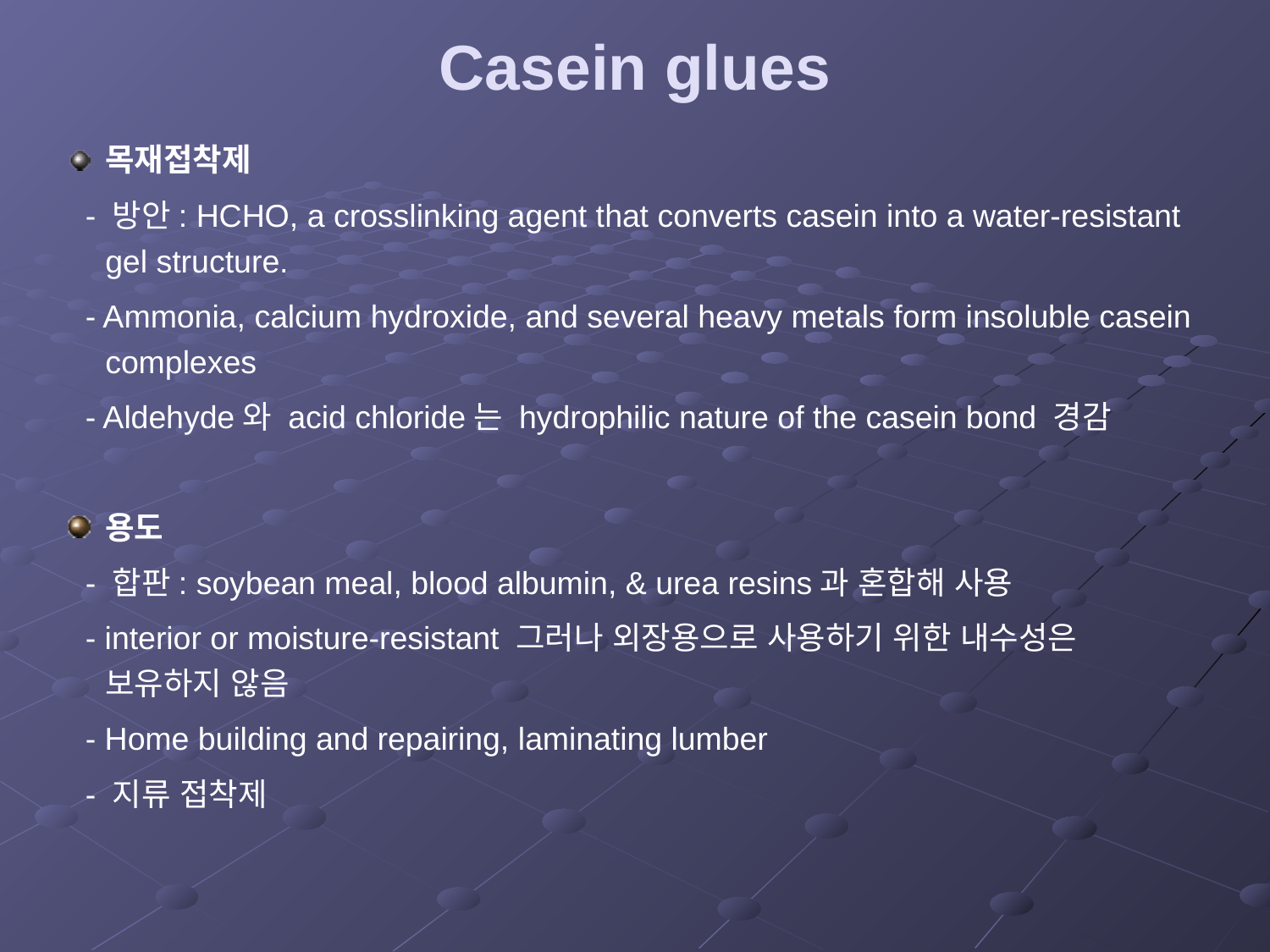

# Casein glues
목재접착제
  - 방안: HCHO, a crosslinking agent that converts casein into a water-resistant gel structure.
  - Ammonia, calcium hydroxide, and several heavy metals form insoluble casein complexes
  - Aldehyde와 acid chloride는 hydrophilic nature of the casein bond 경감

용도
  - 합판: soybean meal, blood albumin, & urea resins과 혼합해 사용
  - interior or moisture-resistant 그러나 외장용으로 사용하기 위한 내수성은 보유하지 않음
  - Home building and repairing, laminating lumber
  - 지류 접착제